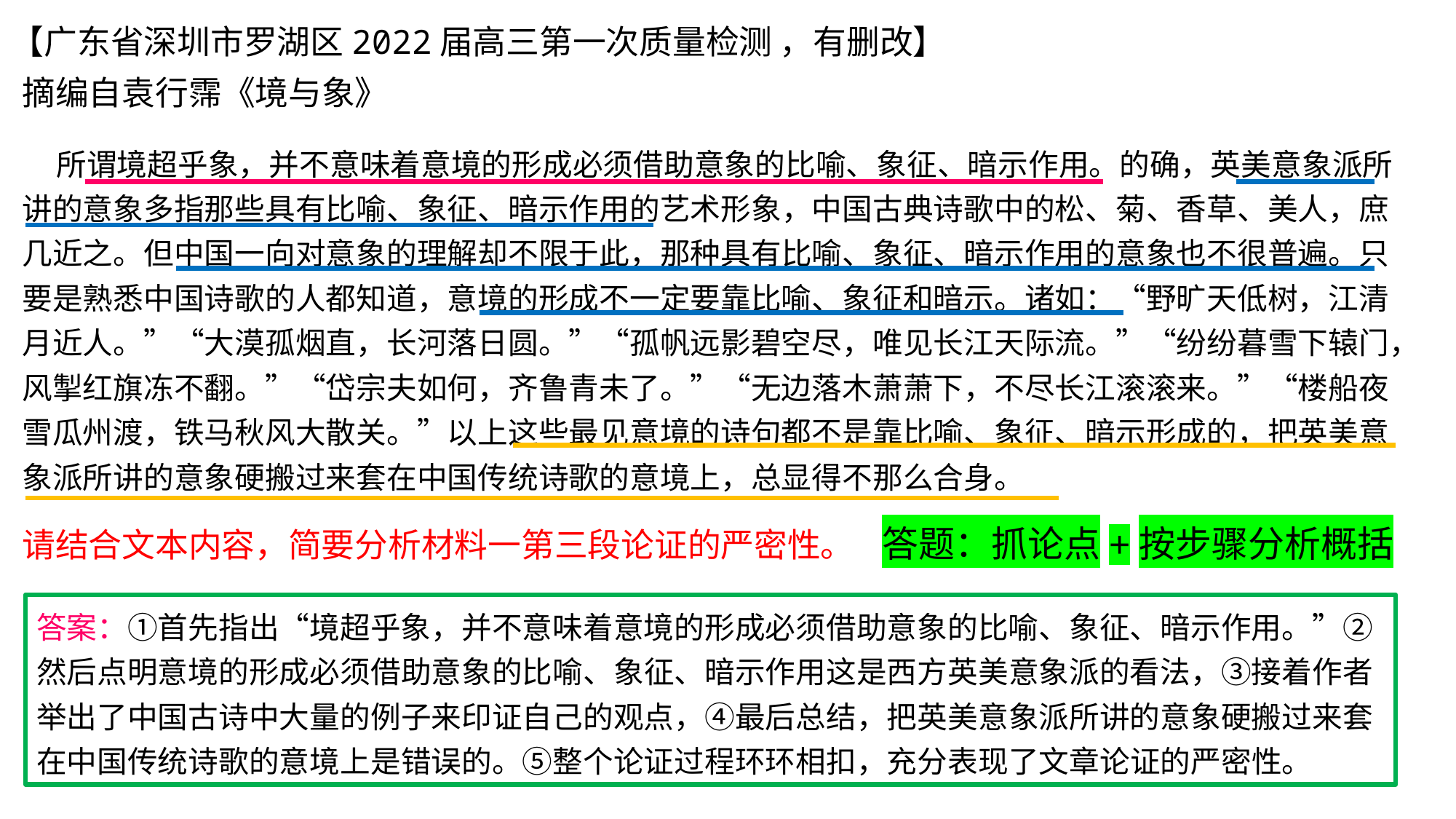

【广东省深圳市罗湖区2022届高三第一次质量检测 ，有删改】
摘编自袁行霈《境与象》
    所谓境超乎象，并不意味着意境的形成必须借助意象的比喻、象征、暗示作用。的确，英美意象派所讲的意象多指那些具有比喻、象征、暗示作用的艺术形象，中国古典诗歌中的松、菊、香草、美人，庶几近之。但中国一向对意象的理解却不限于此，那种具有比喻、象征、暗示作用的意象也不很普遍。只要是熟悉中国诗歌的人都知道，意境的形成不一定要靠比喻、象征和暗示。诸如：“野旷天低树，江清月近人。”“大漠孤烟直，长河落日圆。”“孤帆远影碧空尽，唯见长江天际流。”“纷纷暮雪下辕门，风掣红旗冻不翻。”“岱宗夫如何，齐鲁青未了。”“无边落木萧萧下，不尽长江滚滚来。”“楼船夜雪瓜州渡，铁马秋风大散关。”以上这些最见意境的诗句都不是靠比喻、象征、暗示形成的，把英美意象派所讲的意象硬搬过来套在中国传统诗歌的意境上，总显得不那么合身。

答题：抓论点+按步骤分析概括
请结合文本内容，简要分析材料一第三段论证的严密性。
答案：①首先指出“境超乎象，并不意味着意境的形成必须借助意象的比喻、象征、暗示作用。”②然后点明意境的形成必须借助意象的比喻、象征、暗示作用这是西方英美意象派的看法，③接着作者举出了中国古诗中大量的例子来印证自己的观点，④最后总结，把英美意象派所讲的意象硬搬过来套在中国传统诗歌的意境上是错误的。⑤整个论证过程环环相扣，充分表现了文章论证的严密性。